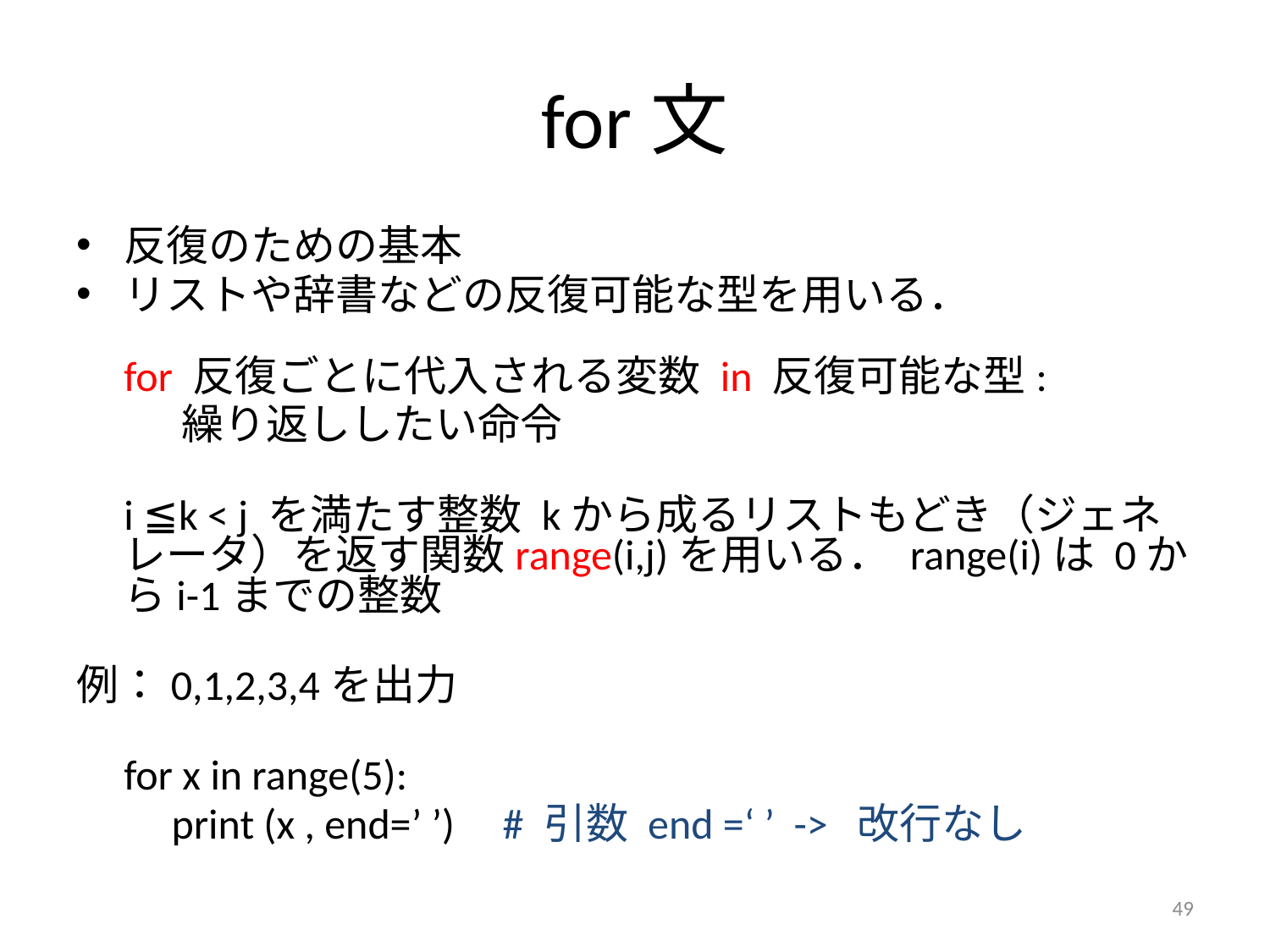

# for文
反復のための基本
リストや辞書などの反復可能な型を用いる．
for 反復ごとに代入される変数 in 反復可能な型:
          繰り返ししたい命令
i ≦k < j を満たす整数 kから成るリストもどき（ジェネレータ）を返す関数range(i,j)を用いる． range(i)は 0からi-1までの整数
例：0,1,2,3,4を出力
for x in range(5):
          print (x , end=’ ’)     # 引数 end =‘ ’  ->  改行なし
49